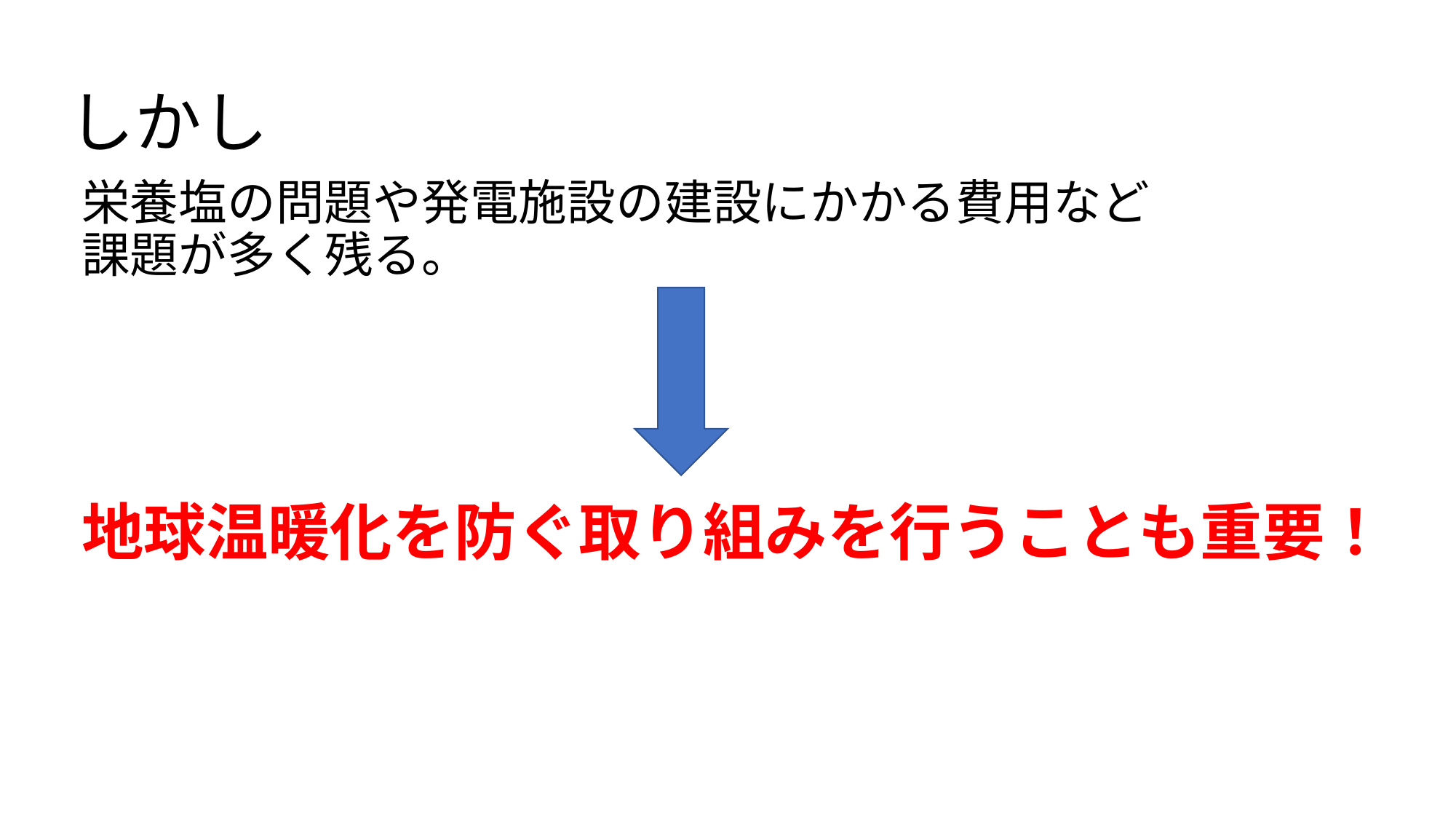

# しかし
栄養塩の問題や発電施設の建設にかかる費用など　　　　　課題が多く残る。

地球温暖化を防ぐ取り組みを行うことも重要！